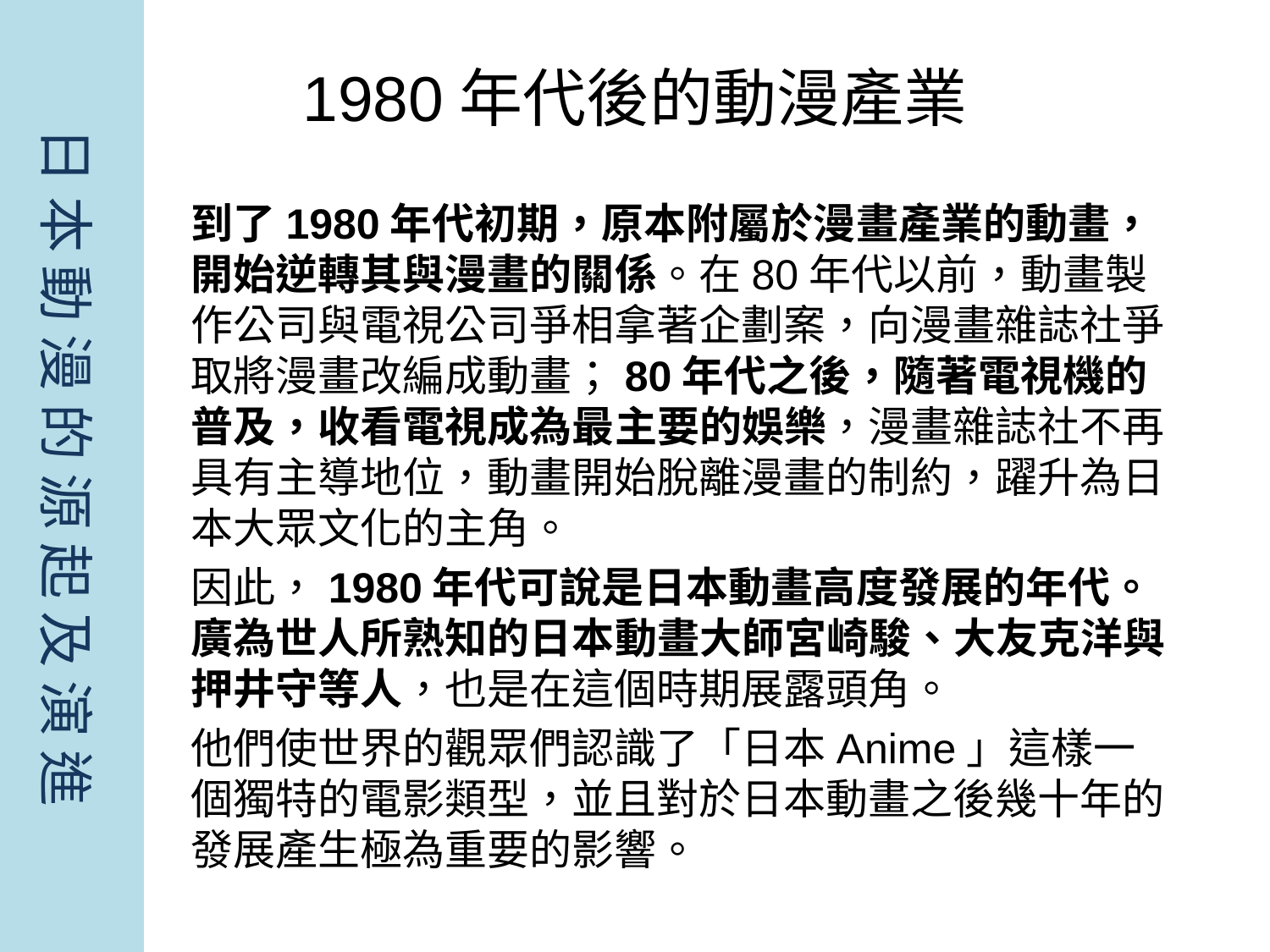

日 本 動 漫 的 源 起 及 演 進
# 1980年代後的動漫產業
到了1980年代初期，原本附屬於漫畫產業的動畫，開始逆轉其與漫畫的關係。在80年代以前，動畫製作公司與電視公司爭相拿著企劃案，向漫畫雜誌社爭取將漫畫改編成動畫；80年代之後，隨著電視機的普及，收看電視成為最主要的娛樂，漫畫雜誌社不再具有主導地位，動畫開始脫離漫畫的制約，躍升為日本大眾文化的主角。
因此，1980年代可說是日本動畫高度發展的年代。廣為世人所熟知的日本動畫大師宮崎駿、大友克洋與押井守等人，也是在這個時期展露頭角。
他們使世界的觀眾們認識了「日本Anime」這樣一個獨特的電影類型，並且對於日本動畫之後幾十年的發展產生極為重要的影響。